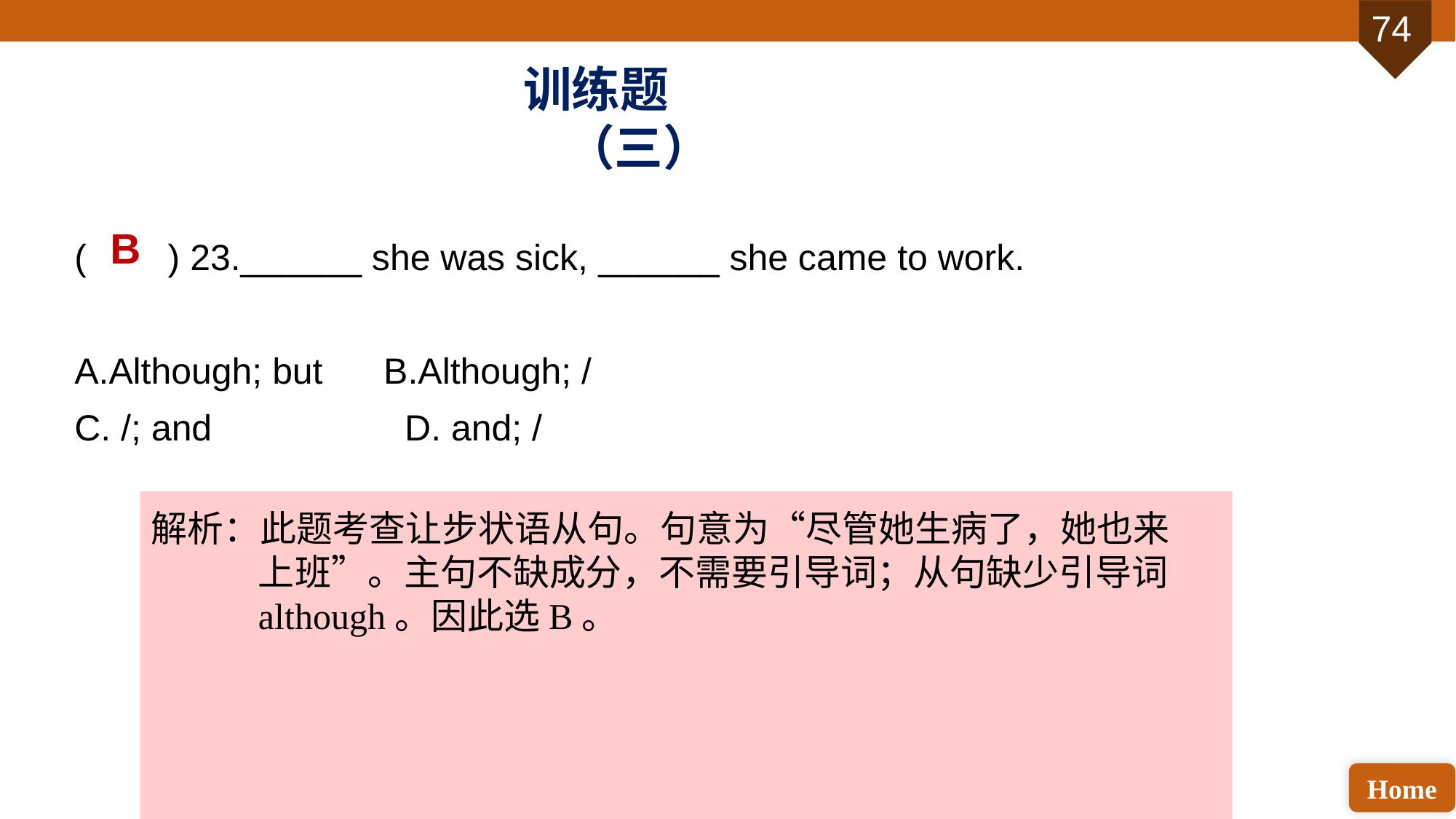

训练题（三）
B
(        ) 23.______ she was sick, ______ she came to work.

A.Although; but      B.Although; /
C. /; and                   D. and; /

解析：此题考查让步状语从句。句意为“尽管她生病了，她也来上班”。主句不缺成分，不需要引导词；从句缺少引导词although。因此选B。